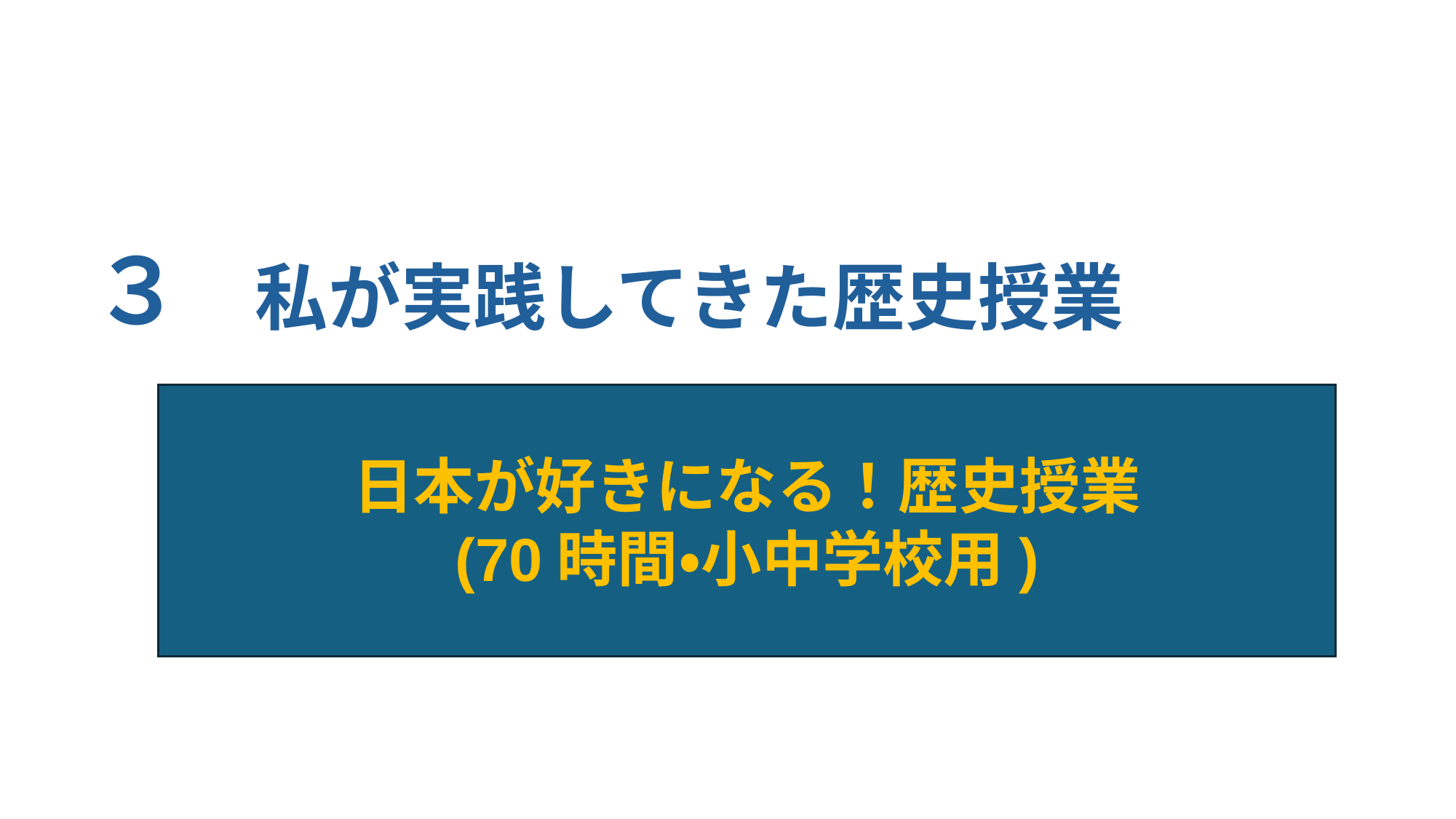

# ３　私が実践してきた歴史授業
日本が好きになる！歴史授業
(70時間・小中学校用)